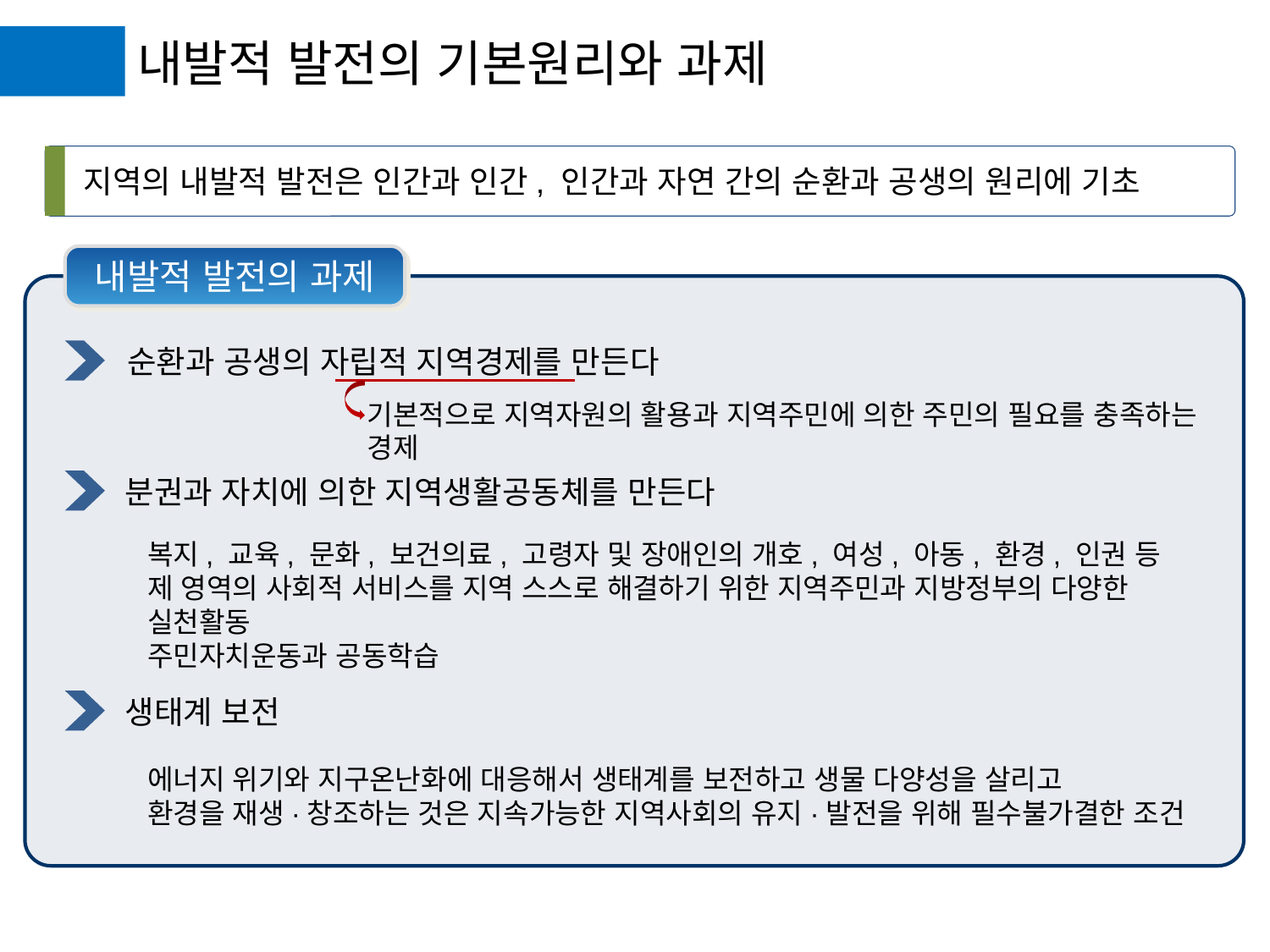

내발적 발전의 기본원리와 과제
지역의 내발적 발전은 인간과 인간, 인간과 자연 간의 순환과 공생의 원리에 기초

내발적 발전의 과제

순환과 공생의 자립적 지역경제를 만든다

기본적으로 지역자원의 활용과 지역주민에 의한 주민의 필요를 충족하는 경제
분권과 자치에 의한 지역생활공동체를 만든다

복지, 교육, 문화, 보건의료, 고령자 및 장애인의 개호, 여성, 아동, 환경, 인권 등
제 영역의 사회적 서비스를 지역 스스로 해결하기 위한 지역주민과 지방정부의 다양한 실천활동
주민자치운동과 공동학습
생태계 보전

에너지 위기와 지구온난화에 대응해서 생태계를 보전하고 생물 다양성을 살리고
환경을 재생·창조하는 것은 지속가능한 지역사회의 유지·발전을 위해 필수불가결한 조건